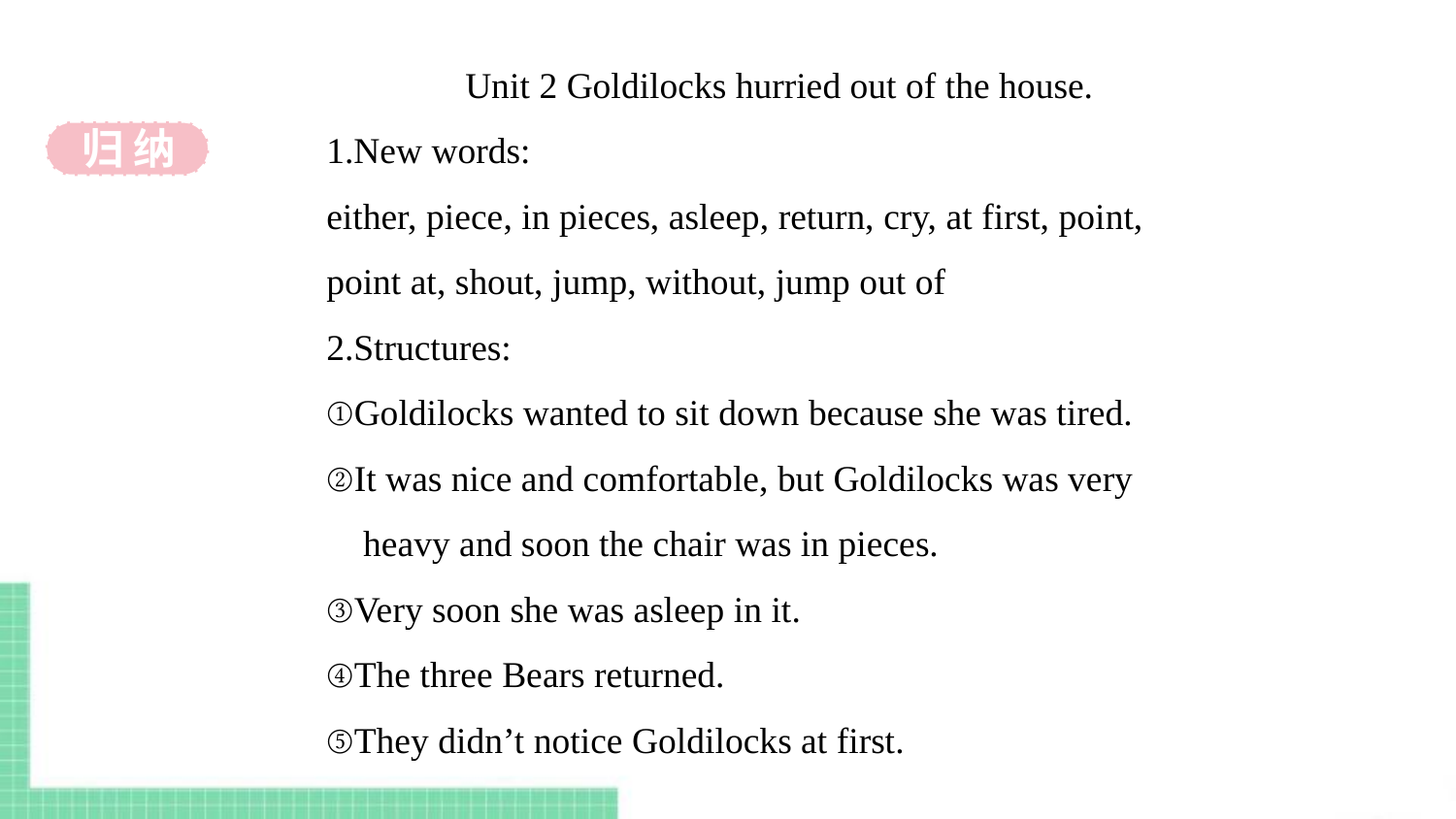

Unit 2 Goldilocks hurried out of the house.
1.New words:
either, piece, in pieces, asleep, return, cry, at first, point, point at, shout, jump, without, jump out of
2.Structures:
①Goldilocks wanted to sit down because she was tired.
②It was nice and comfortable, but Goldilocks was very
    heavy and soon the chair was in pieces.
③Very soon she was asleep in it.
④The three Bears returned.
⑤They didn’t notice Goldilocks at first.
归 纳